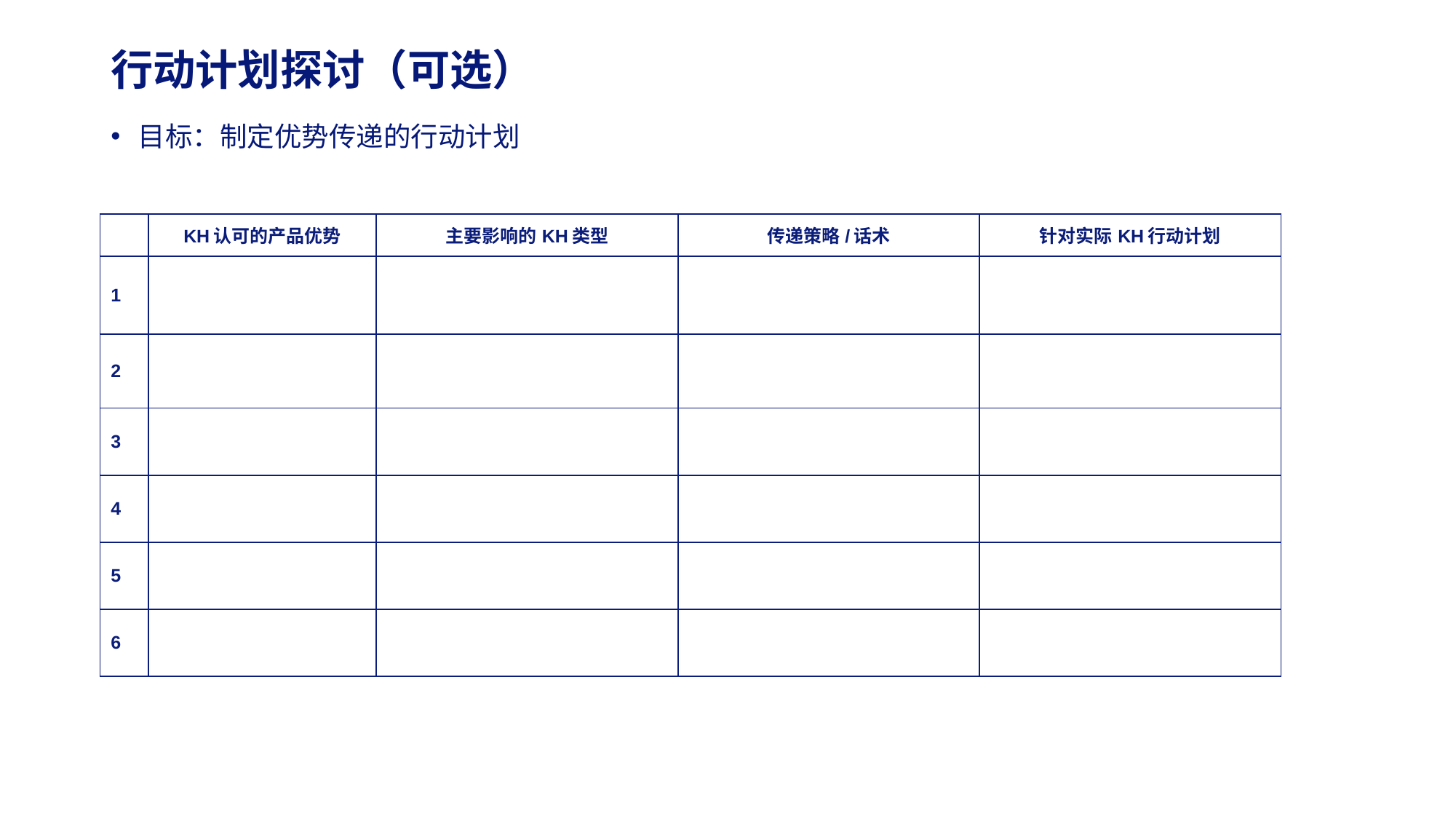

# 行动计划探讨（可选）
目标：制定优势传递的行动计划
|  | KH认可的产品优势 | 主要影响的KH类型 | 传递策略/话术 | 针对实际KH行动计划 |
| --- | --- | --- | --- | --- |
| 1 |  |  |  |  |
| 2 |  |  |  |  |
| 3 |  |  |  |  |
| 4 |  |  |  |  |
| 5 |  |  |  |  |
| 6 |  |  |  |  |